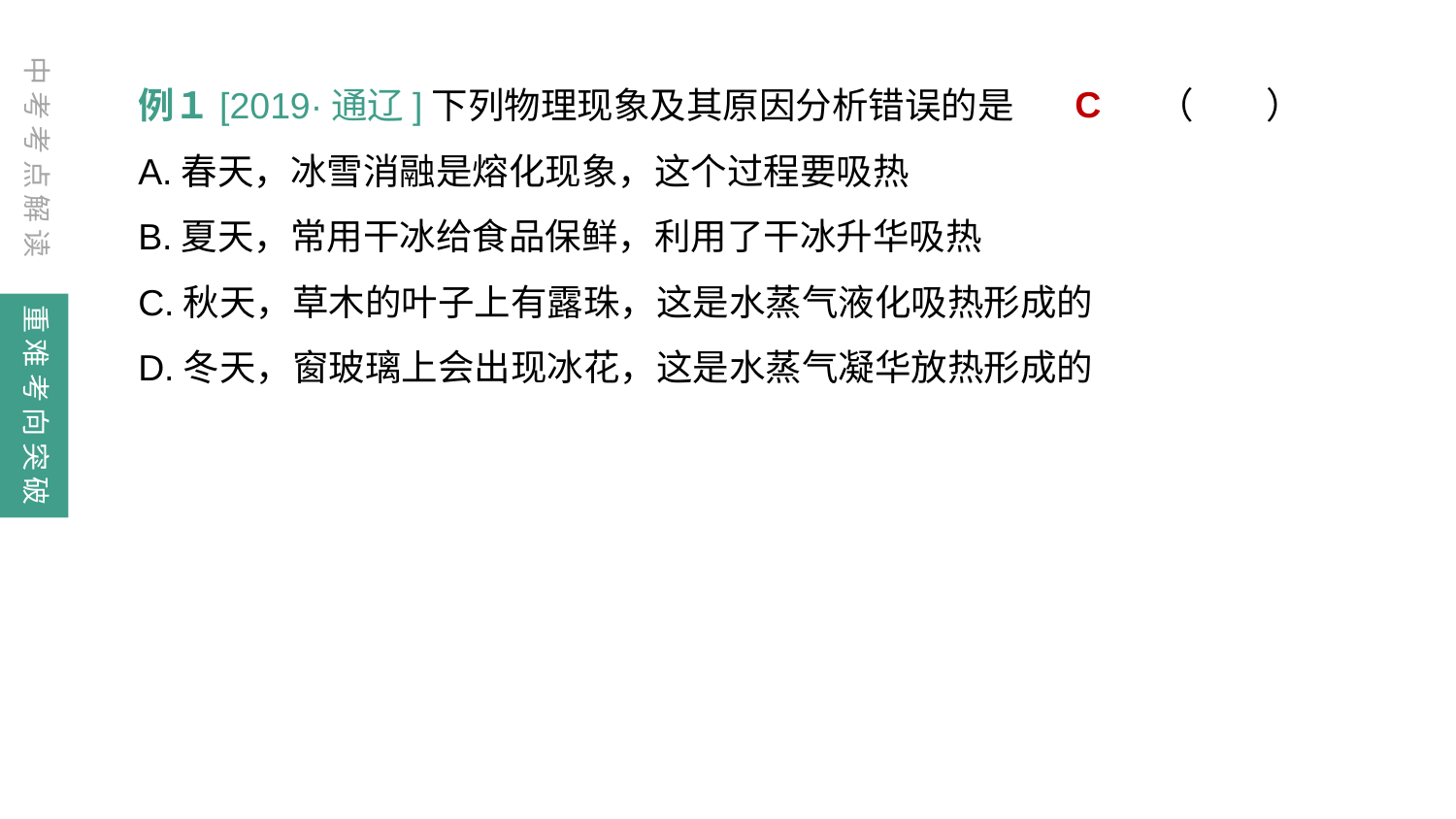

中考考点解读
C
例１[2019·通辽]下列物理现象及其原因分析错误的是	（　　）
A.春天，冰雪消融是熔化现象，这个过程要吸热
B.夏天，常用干冰给食品保鲜，利用了干冰升华吸热
C.秋天，草木的叶子上有露珠，这是水蒸气液化吸热形成的
D.冬天，窗玻璃上会出现冰花，这是水蒸气凝华放热形成的
重难考向突破